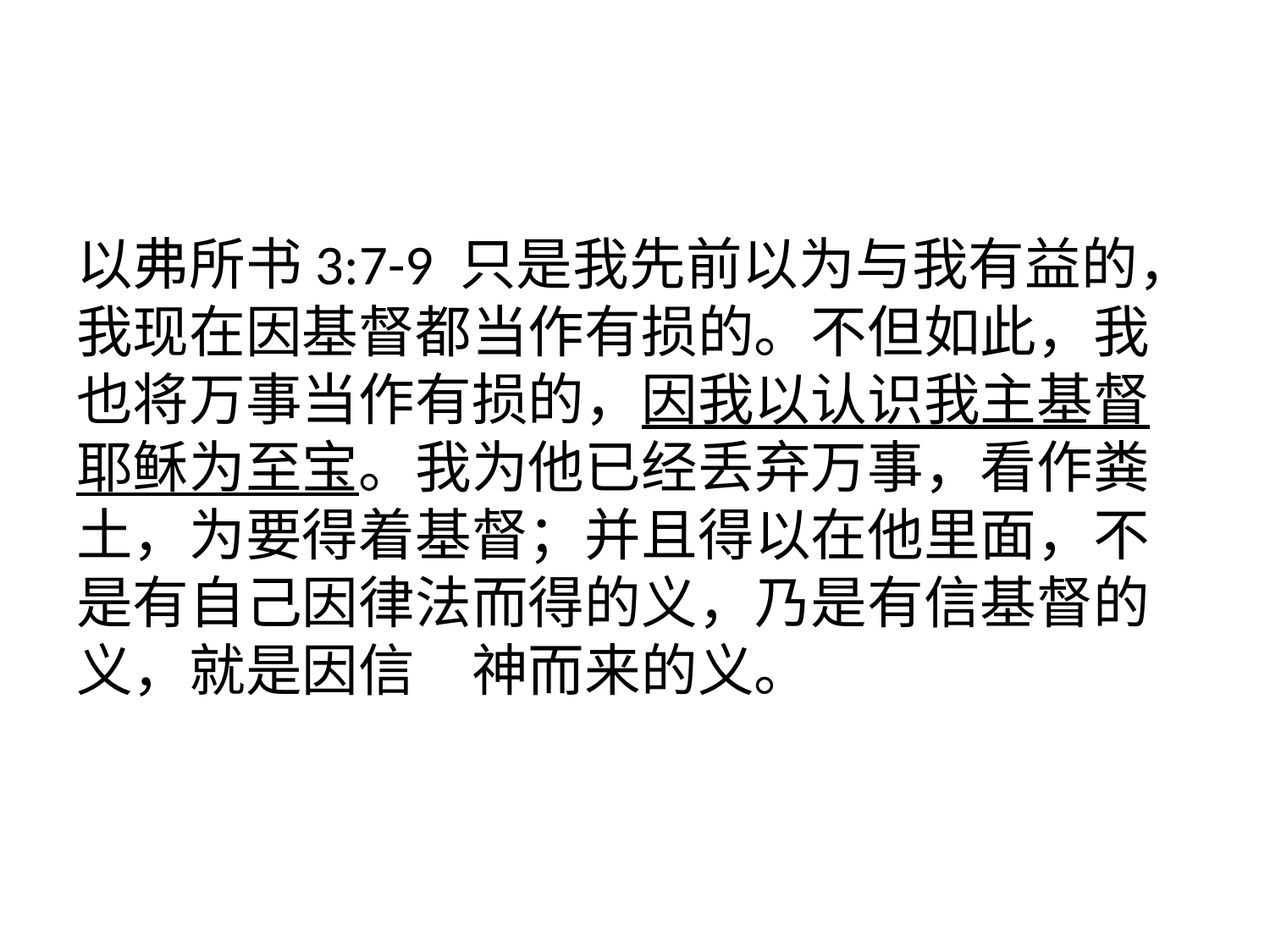

#
以弗所书3:7-9 只是我先前以为与我有益的，我现在因基督都当作有损的。不但如此，我也将万事当作有损的，因我以认识我主基督耶稣为至宝。我为他已经丢弃万事，看作粪土，为要得着基督；并且得以在他里面，不是有自己因律法而得的义，乃是有信基督的义，就是因信　神而来的义。